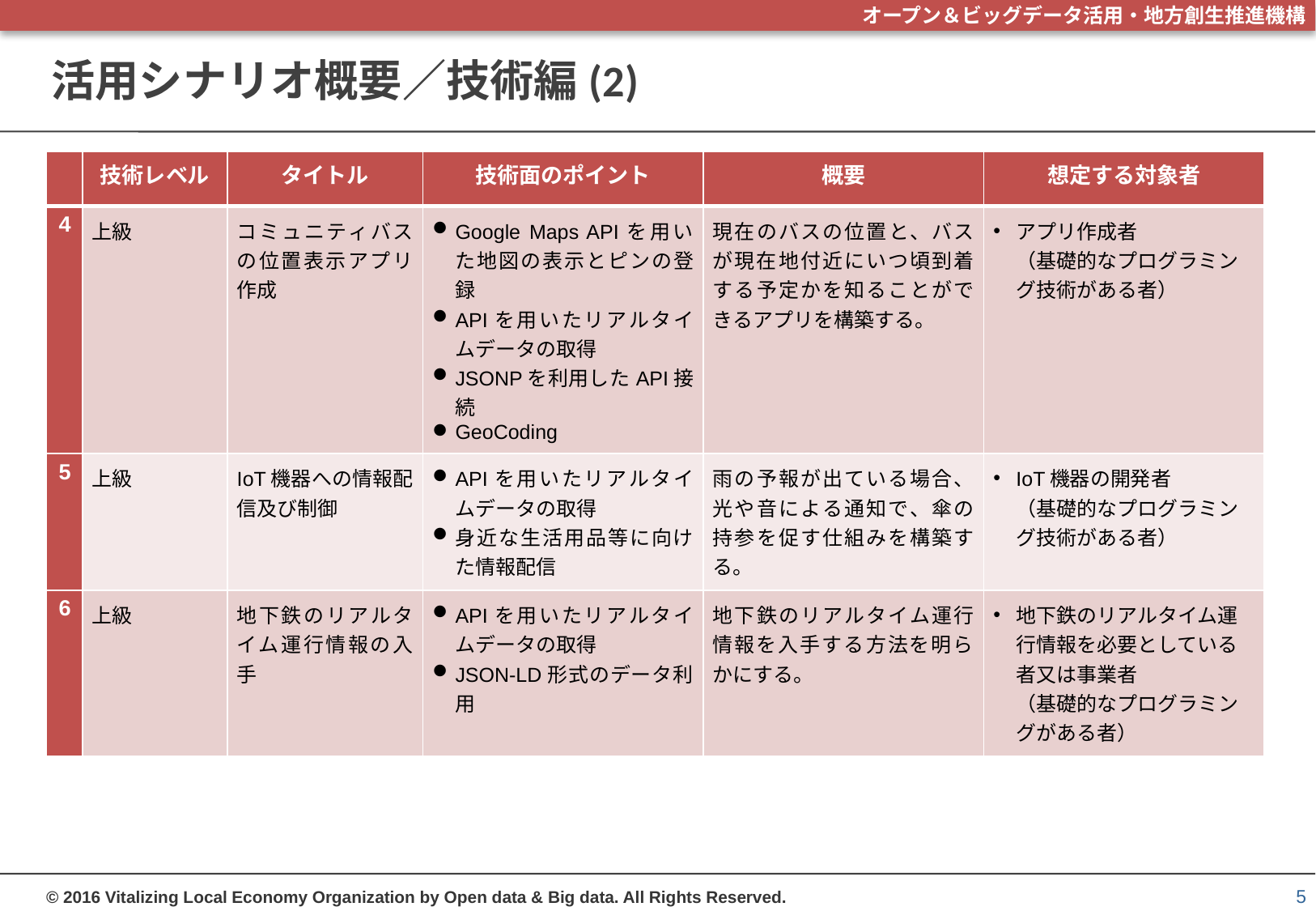

# 活用シナリオ概要／技術編(2)
|  | 技術レベル | タイトル | 技術面のポイント | 概要 | 想定する対象者 |
| --- | --- | --- | --- | --- | --- |
| 4 | 上級 | コミュニティバスの位置表示アプリ作成 | Google Maps APIを用いた地図の表示とピンの登録 APIを用いたリアルタイムデータの取得 JSONPを利用したAPI接続 GeoCoding | 現在のバスの位置と、バスが現在地付近にいつ頃到着する予定かを知ることができるアプリを構築する。 | アプリ作成者 （基礎的なプログラミング技術がある者） |
| 5 | 上級 | IoT機器への情報配信及び制御 | APIを用いたリアルタイムデータの取得 身近な生活用品等に向けた情報配信 | 雨の予報が出ている場合、光や音による通知で、傘の持参を促す仕組みを構築する。 | IoT機器の開発者 （基礎的なプログラミング技術がある者） |
| 6 | 上級 | 地下鉄のリアルタイム運行情報の入手 | APIを用いたリアルタイムデータの取得 JSON-LD形式のデータ利用 | 地下鉄のリアルタイム運行情報を入手する方法を明らかにする。 | 地下鉄のリアルタイム運行情報を必要としている者又は事業者 （基礎的なプログラミングがある者） |
5